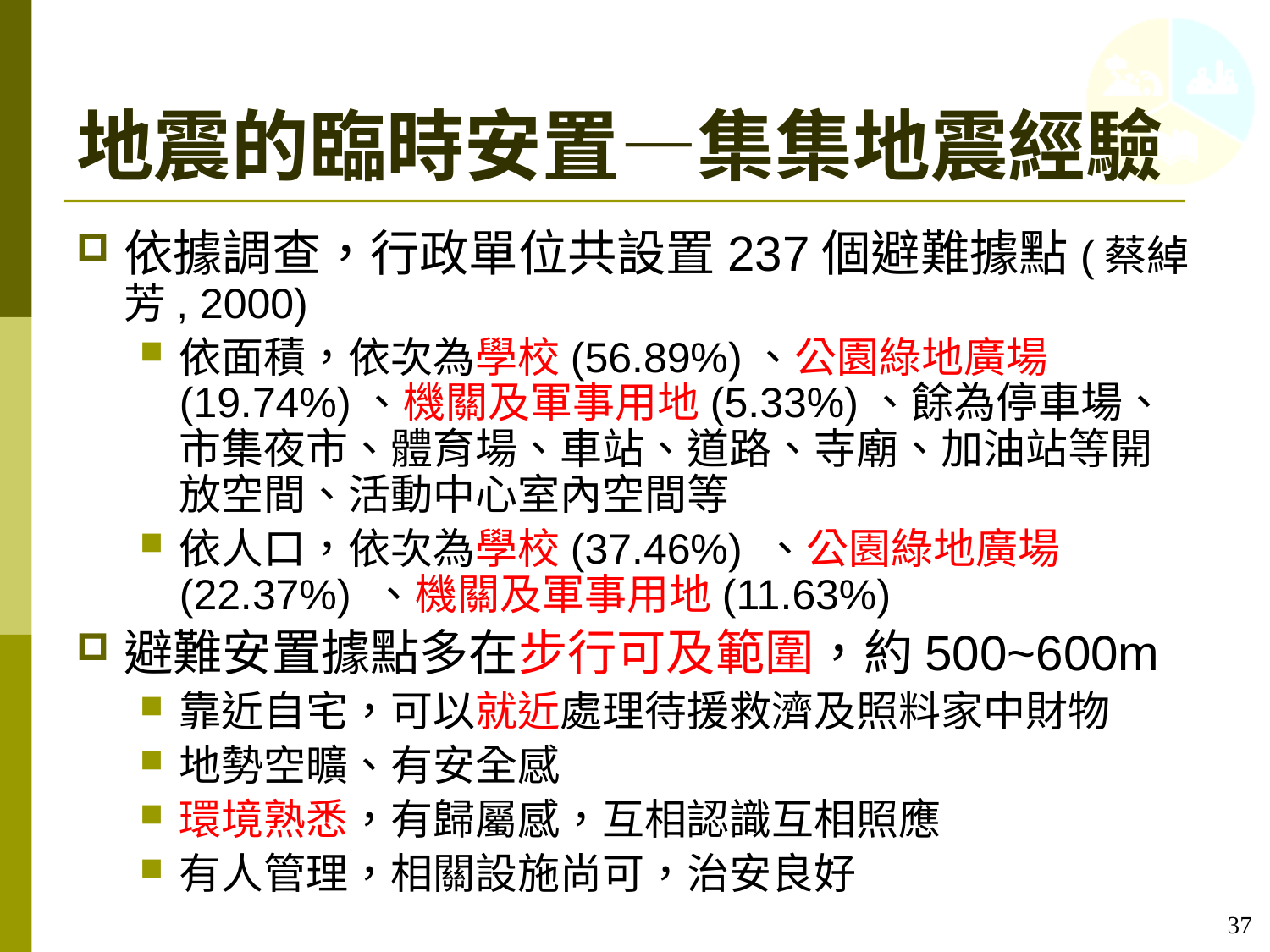

37
# 地震的臨時安置—集集地震經驗
依據調查，行政單位共設置237個避難據點(蔡綽芳, 2000)
依面積，依次為學校(56.89%)、公園綠地廣場(19.74%)、機關及軍事用地(5.33%)、餘為停車場、市集夜市、體育場、車站、道路、寺廟、加油站等開放空間、活動中心室內空間等
依人口，依次為學校(37.46%) 、公園綠地廣場(22.37%) 、機關及軍事用地(11.63%)
避難安置據點多在步行可及範圍，約500~600m
靠近自宅，可以就近處理待援救濟及照料家中財物
地勢空曠、有安全感
環境熟悉，有歸屬感，互相認識互相照應
有人管理，相關設施尚可，治安良好